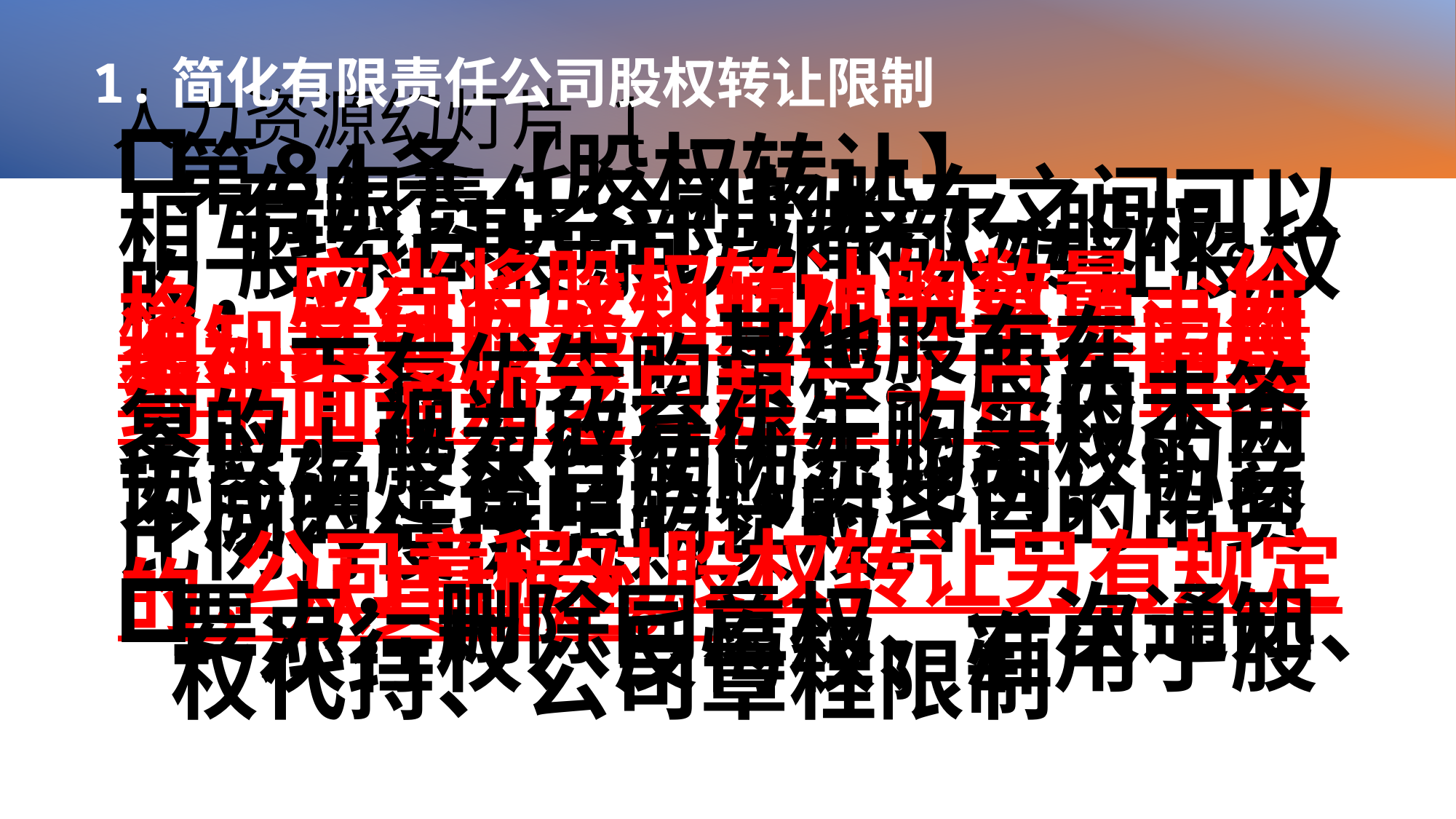

1.简化有限责任公司股权转让限制
# 人力资源幻灯片 1
第84条【股权转让】
有限责任公司的股东之间可以相互转让其全部或者部分股权。
股东向股东以外的人转让股权的，应当将股权转让的数量、价格、支付方式和期限等事项书面通知其他股东，其他股东在同等条件下有优先购买权。股东自接到书面通知之日起三十日内未答复的，视为放弃优先购买权。两个以上股东行使优先购买权的，协商确定各自的购买比例；协商不成的，按照转让时各自的出资比例行使优先购买权。
公司章程对股权转让另有规定的，从其规定。
要点：删除同意权、一次通知、一次行权、反悔权、准用于股权代持、公司章程限制